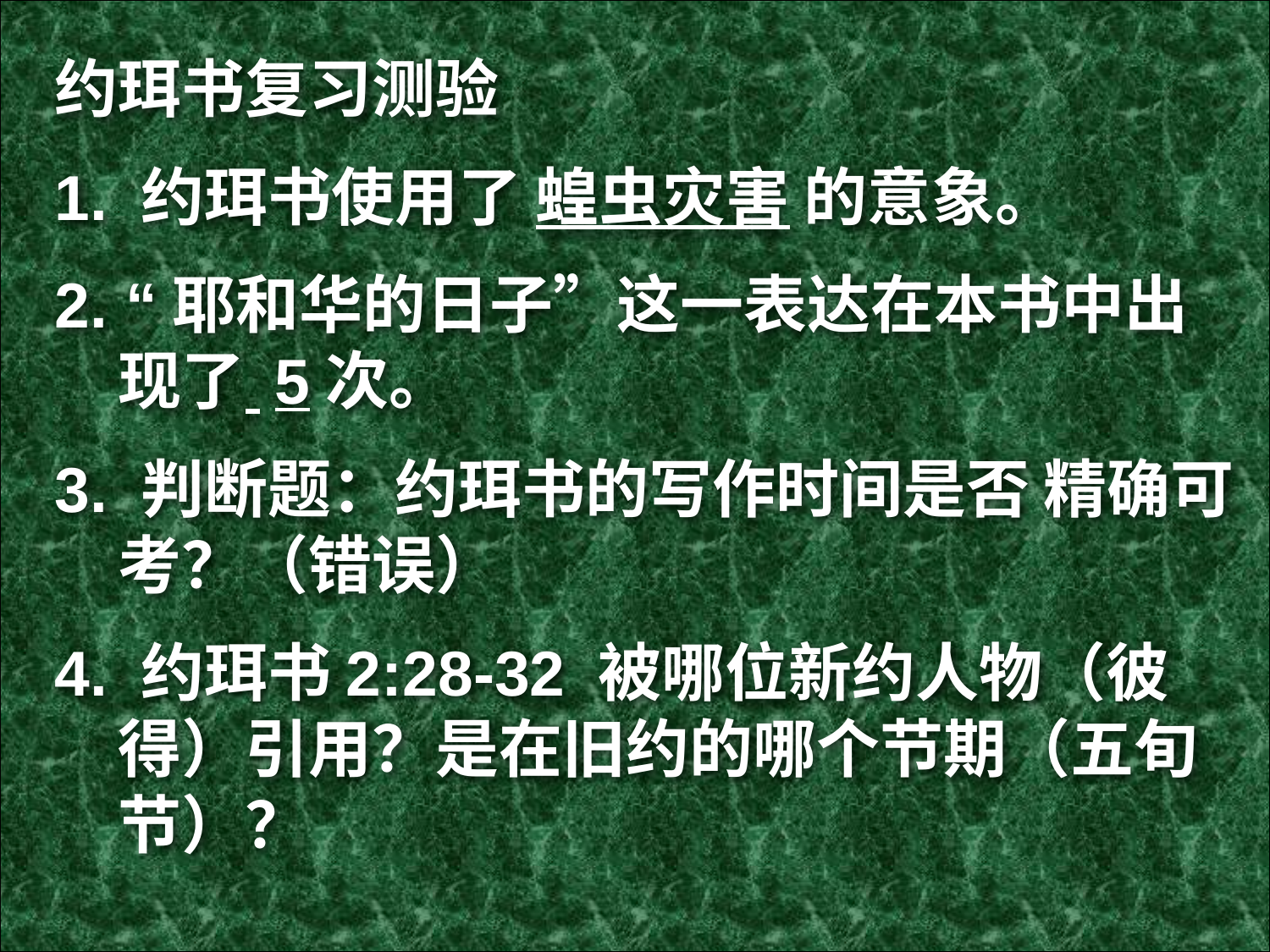

约珥书复习测验
1. 约珥书使用了 蝗虫灾害 的意象。
2. “耶和华的日子”这一表达在本书中出现了 5次。
3. 判断题：约珥书的写作时间是否 精确可考？（错误）
4. 约珥书2:28-32 被哪位新约人物（彼得）引用？是在旧约的哪个节期（五旬节）？